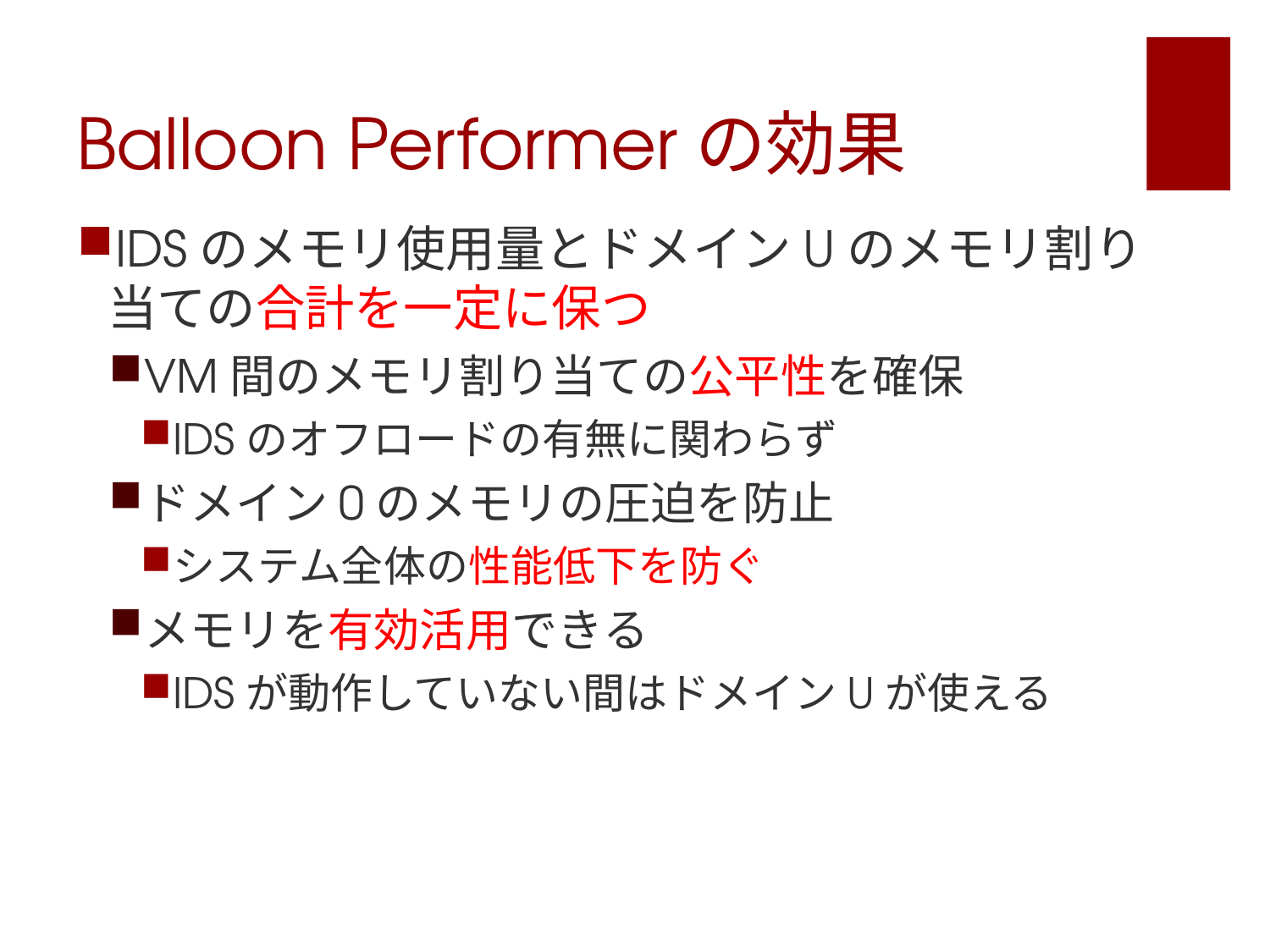

# Balloon Performerの効果
IDSのメモリ使用量とドメインUのメモリ割り当ての合計を一定に保つ
VM間のメモリ割り当ての公平性を確保
IDSのオフロードの有無に関わらず
ドメイン0のメモリの圧迫を防止
システム全体の性能低下を防ぐ
メモリを有効活用できる
IDSが動作していない間はドメインUが使える